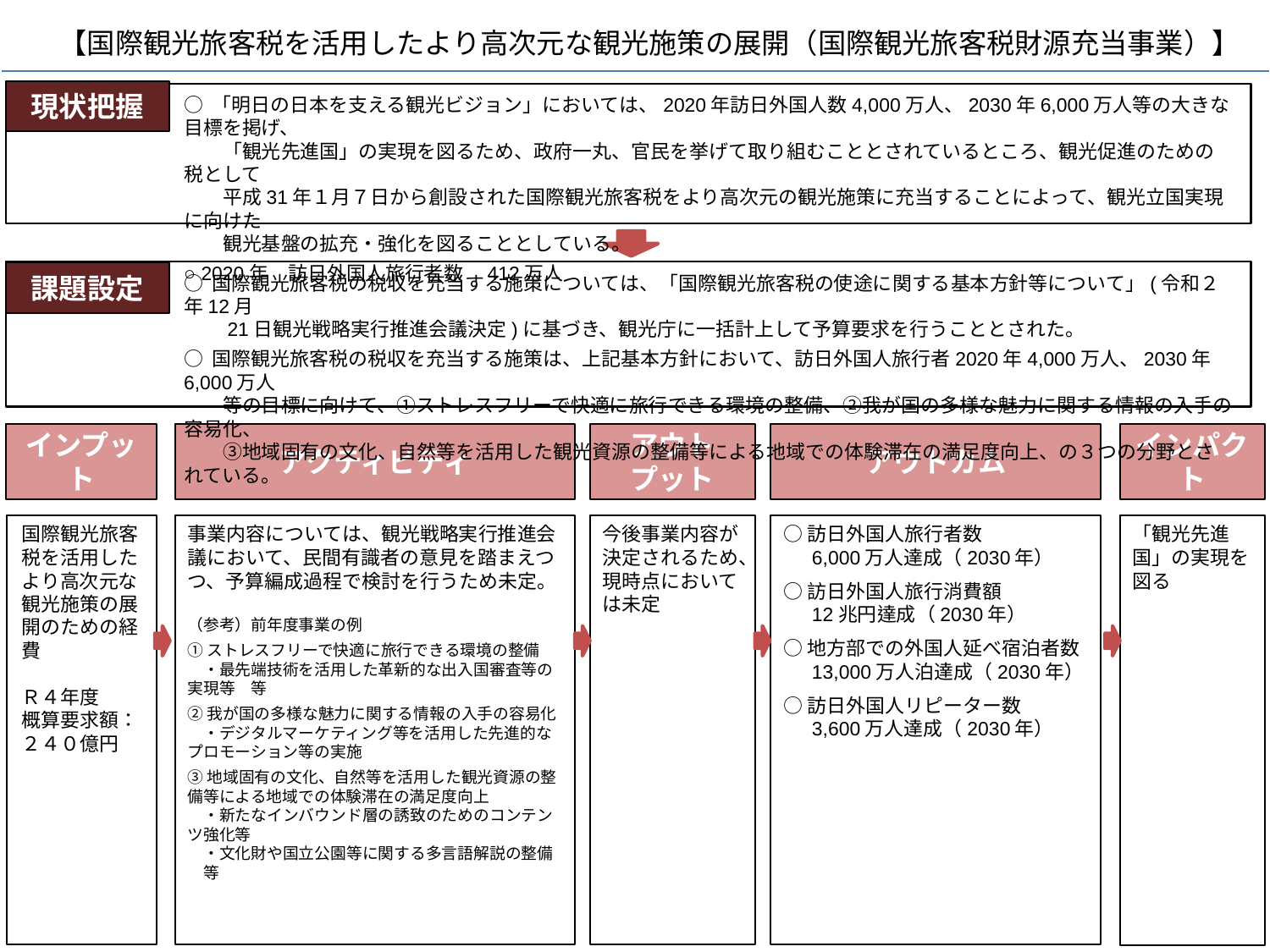

【国際観光旅客税を活用したより高次元な観光施策の展開（国際観光旅客税財源充当事業）】
現状把握

○ 「明日の日本を支える観光ビジョン」においては、2020年訪日外国人数4,000万人、2030年6,000万人等の大きな目標を掲げ、
　　「観光先進国」の実現を図るため、政府一丸、官民を挙げて取り組むこととされているところ、観光促進のための税として
　　平成31年１月７日から創設された国際観光旅客税をより高次元の観光施策に充当することによって、観光立国実現に向けた
　　観光基盤の拡充・強化を図ることとしている。

○ 2020年　訪日外国人旅行者数　412万人

課題設定
○ 国際観光旅客税の税収を充当する施策については、「国際観光旅客税の使途に関する基本方針等について」(令和２年12月
　　21日観光戦略実行推進会議決定)に基づき、観光庁に一括計上して予算要求を行うこととされた。

○ 国際観光旅客税の税収を充当する施策は、上記基本方針において、訪日外国人旅行者2020年4,000万人、2030年6,000万人
　　等の目標に向けて、①ストレスフリーで快適に旅行できる環境の整備、②我が国の多様な魅力に関する情報の入手の容易化、
　　③地域固有の文化、自然等を活用した観光資源の整備等による地域での体験滞在の満足度向上、の３つの分野とされている。
アクティビティ
インプット
アウトプット
アウトカム
インパクト

国際観光旅客税を活用したより高次元な観光施策の展開のための経費

Ｒ４年度
概算要求額：
２４０億円
事業内容については、観光戦略実行推進会議において、民間有識者の意見を踏まえつつ、予算編成過程で検討を行うため未定。

（参考）前年度事業の例

①ストレスフリーで快適に旅行できる環境の整備
　・最先端技術を活用した革新的な出入国審査等の実現等　等

②我が国の多様な魅力に関する情報の入手の容易化
　・デジタルマーケティング等を活用した先進的なプロモーション等の実施

③地域固有の文化、自然等を活用した観光資源の整備等による地域での体験滞在の満足度向上
　・新たなインバウンド層の誘致のためのコンテンツ強化等
　・文化財や国立公園等に関する多言語解説の整備　等
今後事業内容が決定されるため、現時点においては未定
○訪日外国人旅行者数
　 6,000万人達成（2030年）

○訪日外国人旅行消費額
　 12兆円達成（2030年）

○地方部での外国人延べ宿泊者数
　 13,000万人泊達成（2030年）

○訪日外国人リピーター数
　 3,600万人達成（2030年）
「観光先進国」の実現を図る